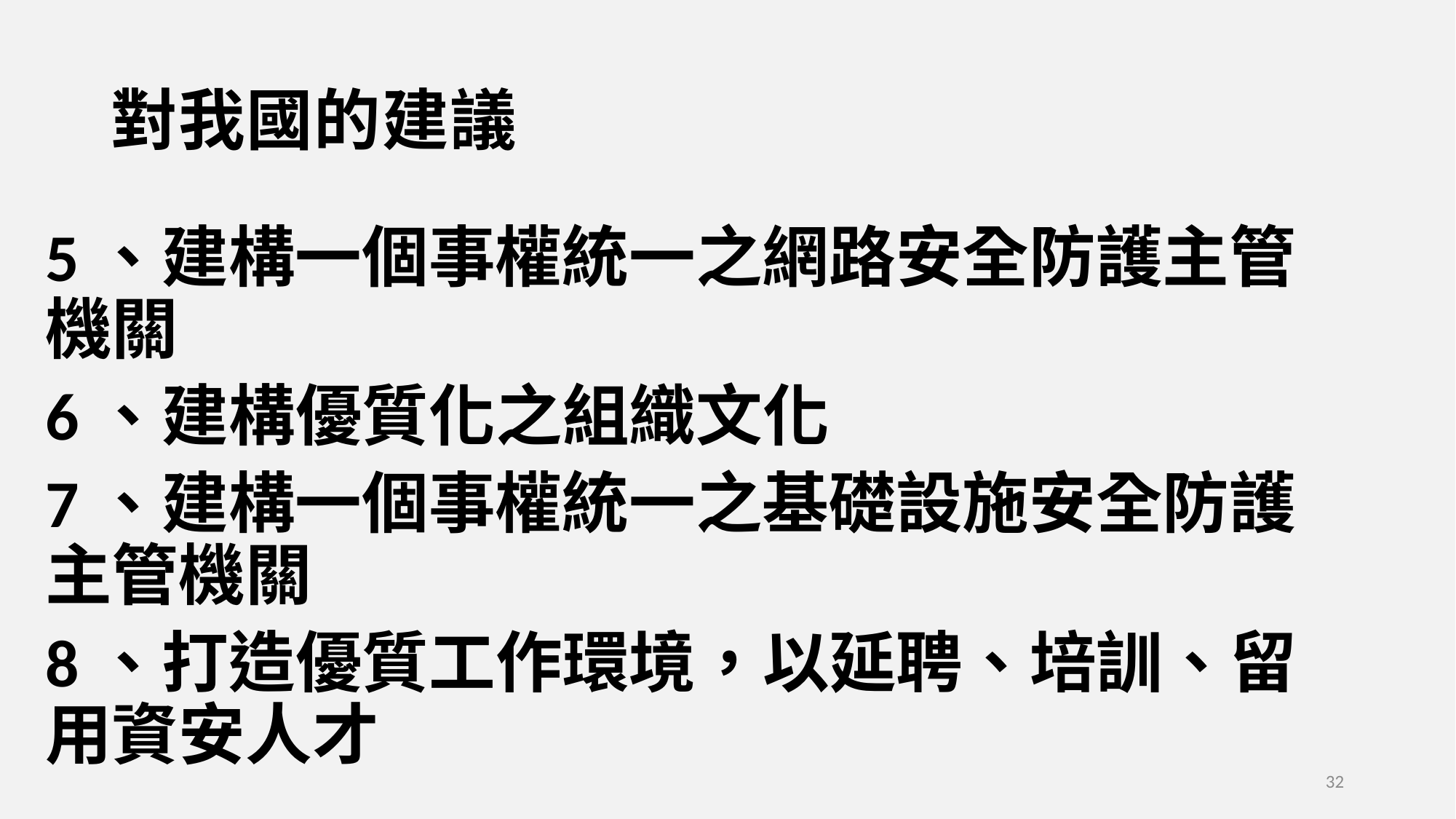

# 對我國的建議
5、建構一個事權統一之網路安全防護主管機關
6、建構優質化之組織文化
7、建構一個事權統一之基礎設施安全防護主管機關
8、打造優質工作環境，以延聘、培訓、留用資安人才

32